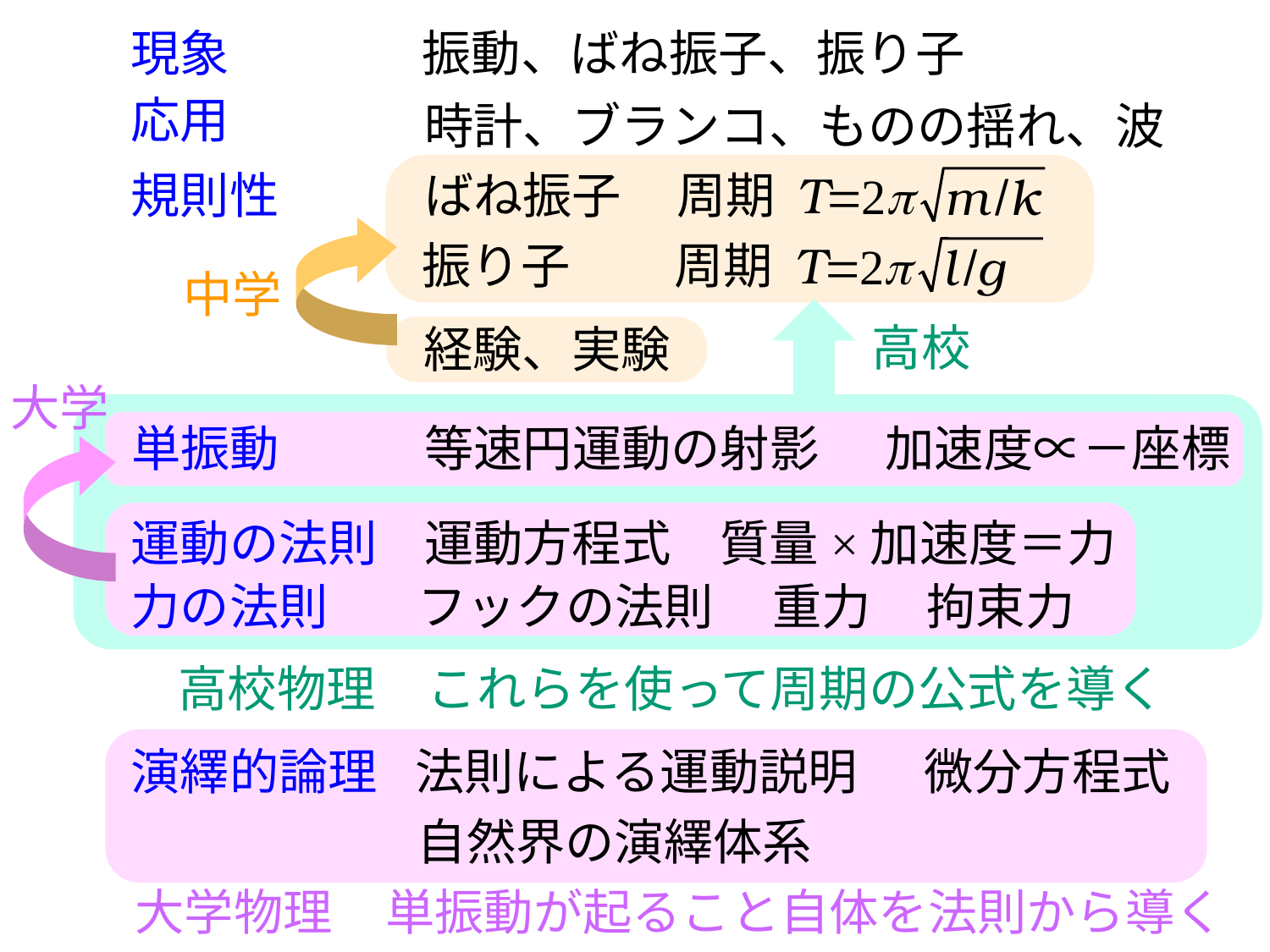

現象
振動、ばね振子、振り子
応用
時計、ブランコ、ものの揺れ、波

規則性
ばね振子
周期 T
=
2π
m /k

振り子
周期 T
=
2π
l /g

中学

高校
経験、実験

大学

単振動
等速円運動の射影
加速度∝－座標

運動の法則
運動方程式　質量×加速度＝力
力の法則
フックの法則
重力
拘束力
高校物理
これらを使って周期の公式を導く

演繹的論理
法則による運動説明
微分方程式
自然界の演繹体系
大学物理
単振動が起ること自体を法則から導く